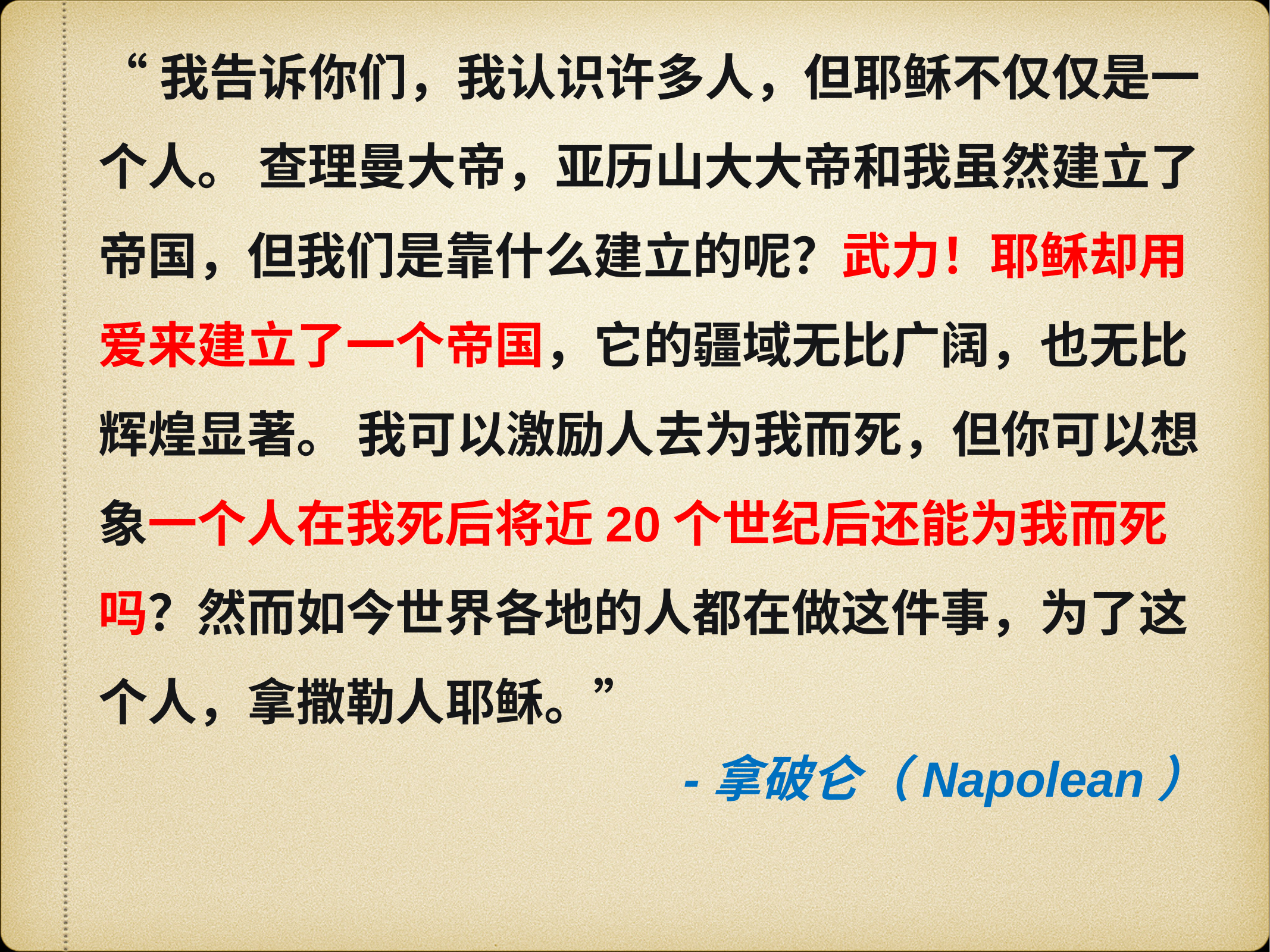

“我告诉你们，我认识许多人，但耶稣不仅仅是一个人。 查理曼大帝，亚历山大大帝和我虽然建立了帝国，但我们是靠什么建立的呢？武力！耶稣却用爱来建立了一个帝国，它的疆域无比广阔，也无比辉煌显著。 我可以激励人去为我而死，但你可以想象一个人在我死后将近20个世纪后还能为我而死吗？然而如今世界各地的人都在做这件事，为了这个人，拿撒勒人耶稣。”
-拿破仑（Napolean）